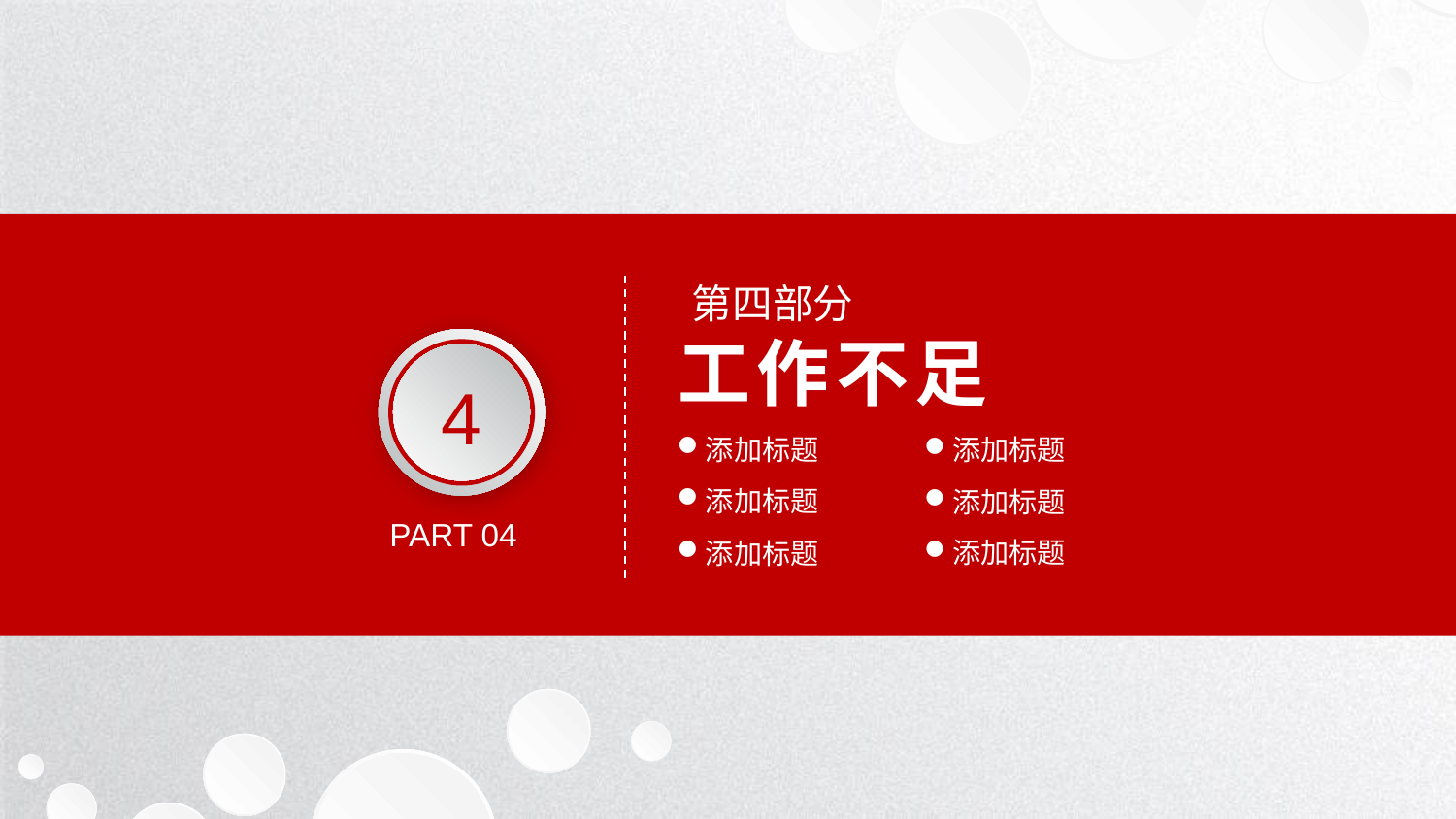

第四部分
工作不足

4
添加标题
添加标题
添加标题
添加标题
PART 04
添加标题
添加标题